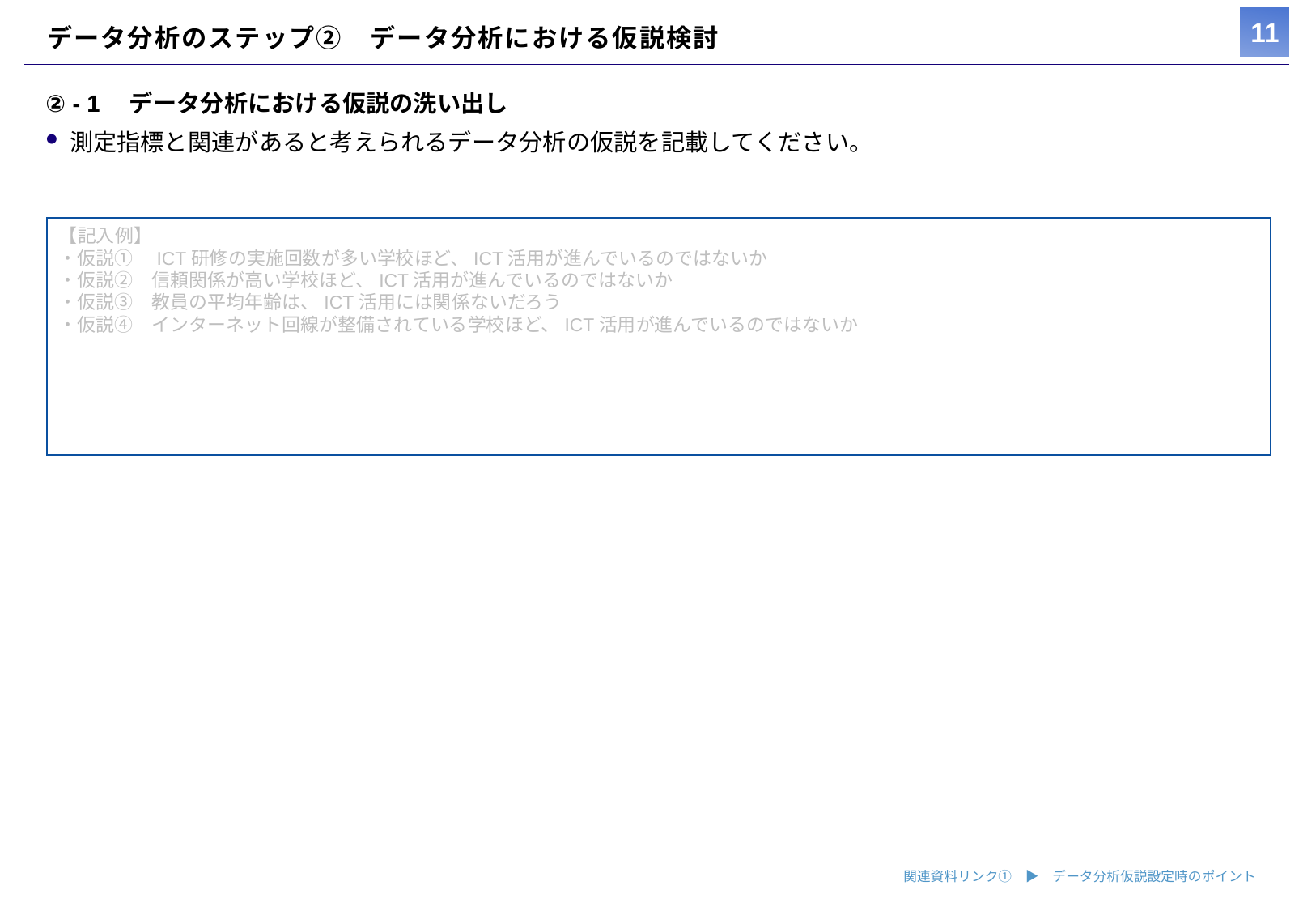

# データ分析のステップ②　データ分析における仮説検討
② - 1　データ分析における仮説の洗い出し
測定指標と関連があると考えられるデータ分析の仮説を記載してください。
【記入例】
・仮説①　ICT研修の実施回数が多い学校ほど、ICT活用が進んでいるのではないか
・仮説②　信頼関係が高い学校ほど、ICT活用が進んでいるのではないか
・仮説③　教員の平均年齢は、ICT活用には関係ないだろう
・仮説④　インターネット回線が整備されている学校ほど、ICT活用が進んでいるのではないか
関連資料リンク①　▶　データ分析仮説設定時のポイント